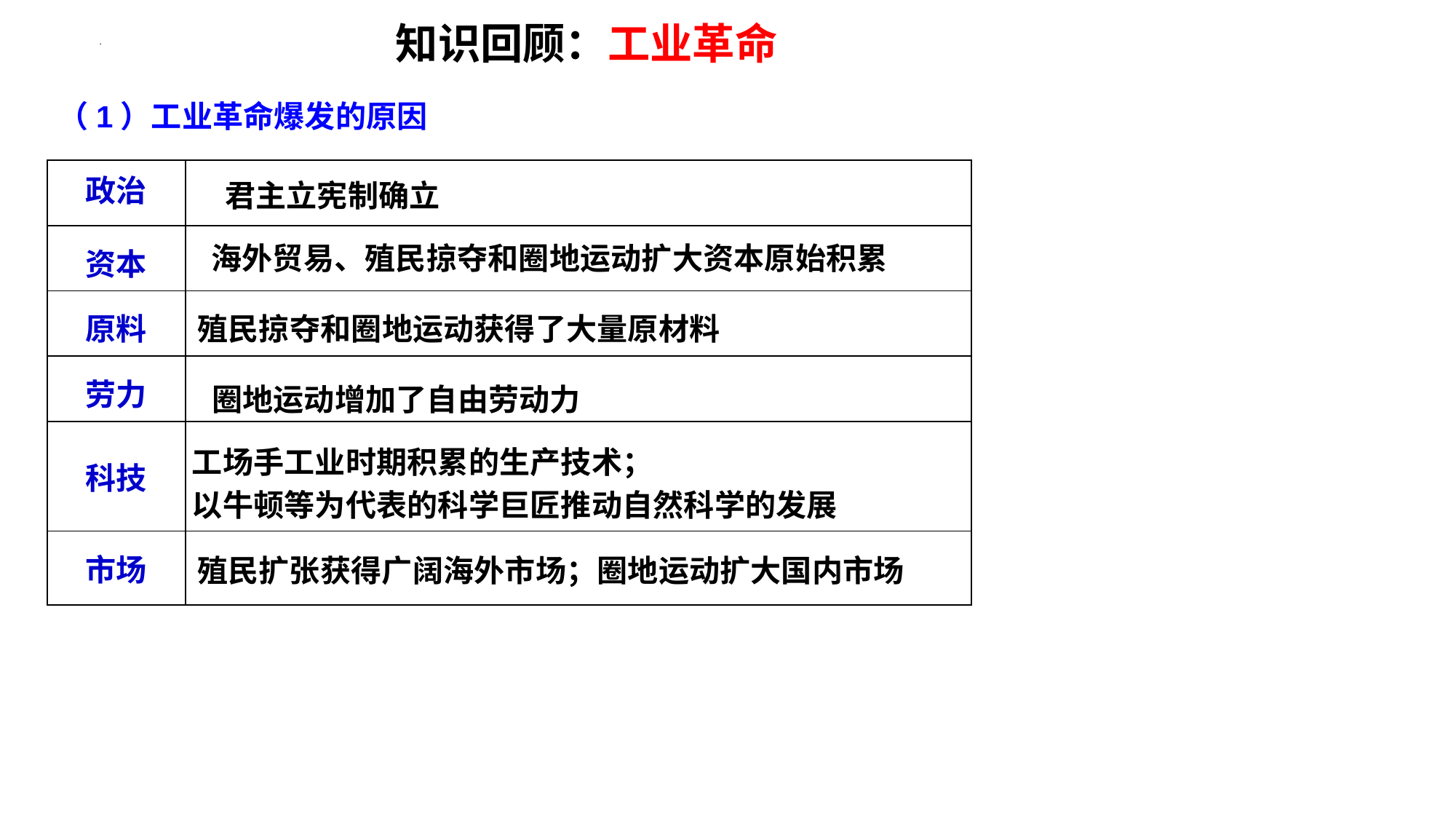

知识回顾：工业革命
（1）工业革命爆发的原因
| 政治 |  |
| --- | --- |
| 资本 |  |
| 原料 |  |
| 劳力 |  |
| 科技 |  |
| 市场 |  |
君主立宪制确立
海外贸易、殖民掠夺和圈地运动扩大资本原始积累
殖民掠夺和圈地运动获得了大量原材料
圈地运动增加了自由劳动力
工场手工业时期积累的生产技术；
以牛顿等为代表的科学巨匠推动自然科学的发展
殖民扩张获得广阔海外市场；圈地运动扩大国内市场